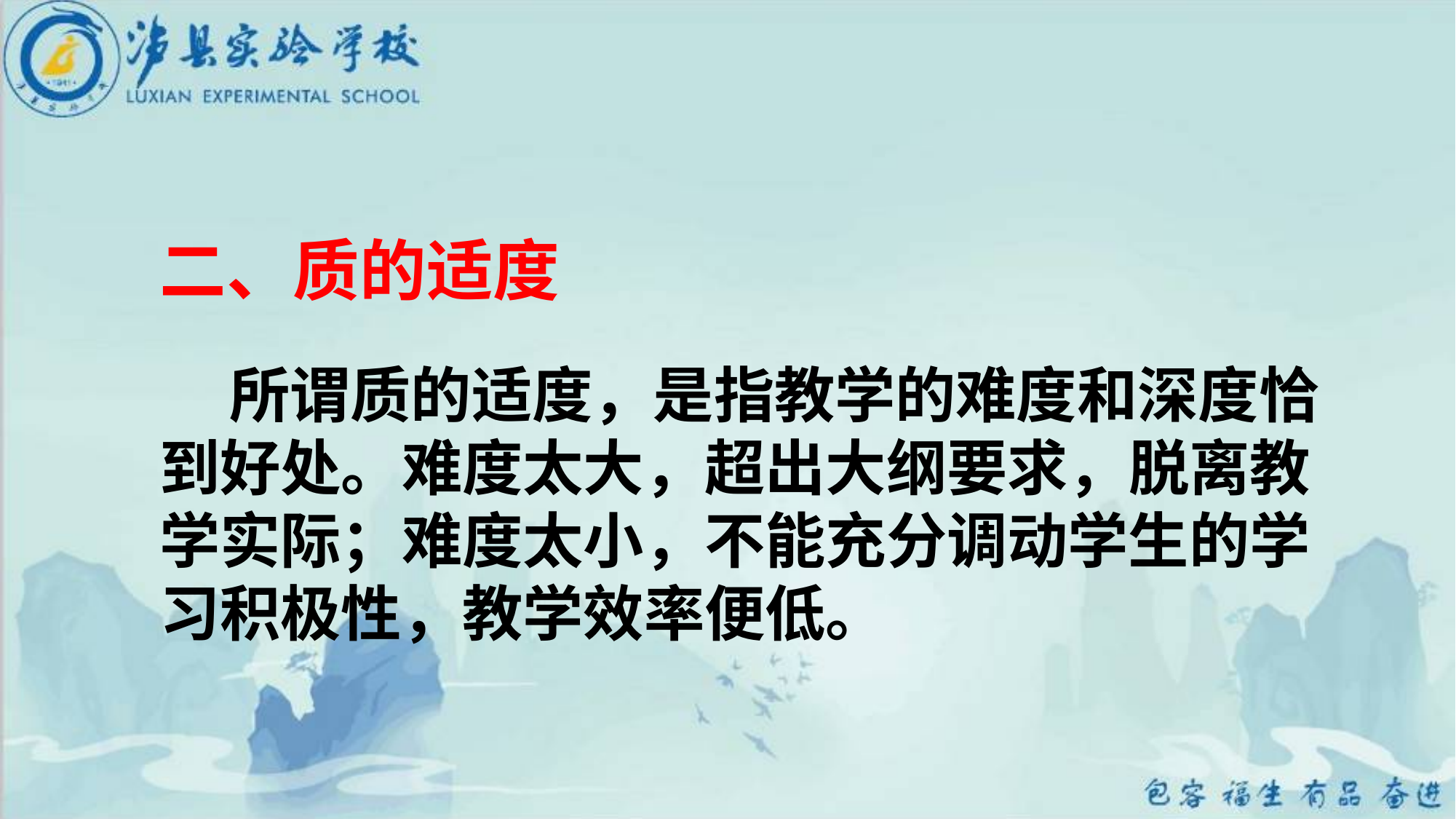

二、质的适度
    所谓质的适度，是指教学的难度和深度恰到好处。难度太大，超出大纲要求，脱离教学实际；难度太小，不能充分调动学生的学习积极性，教学效率便低。